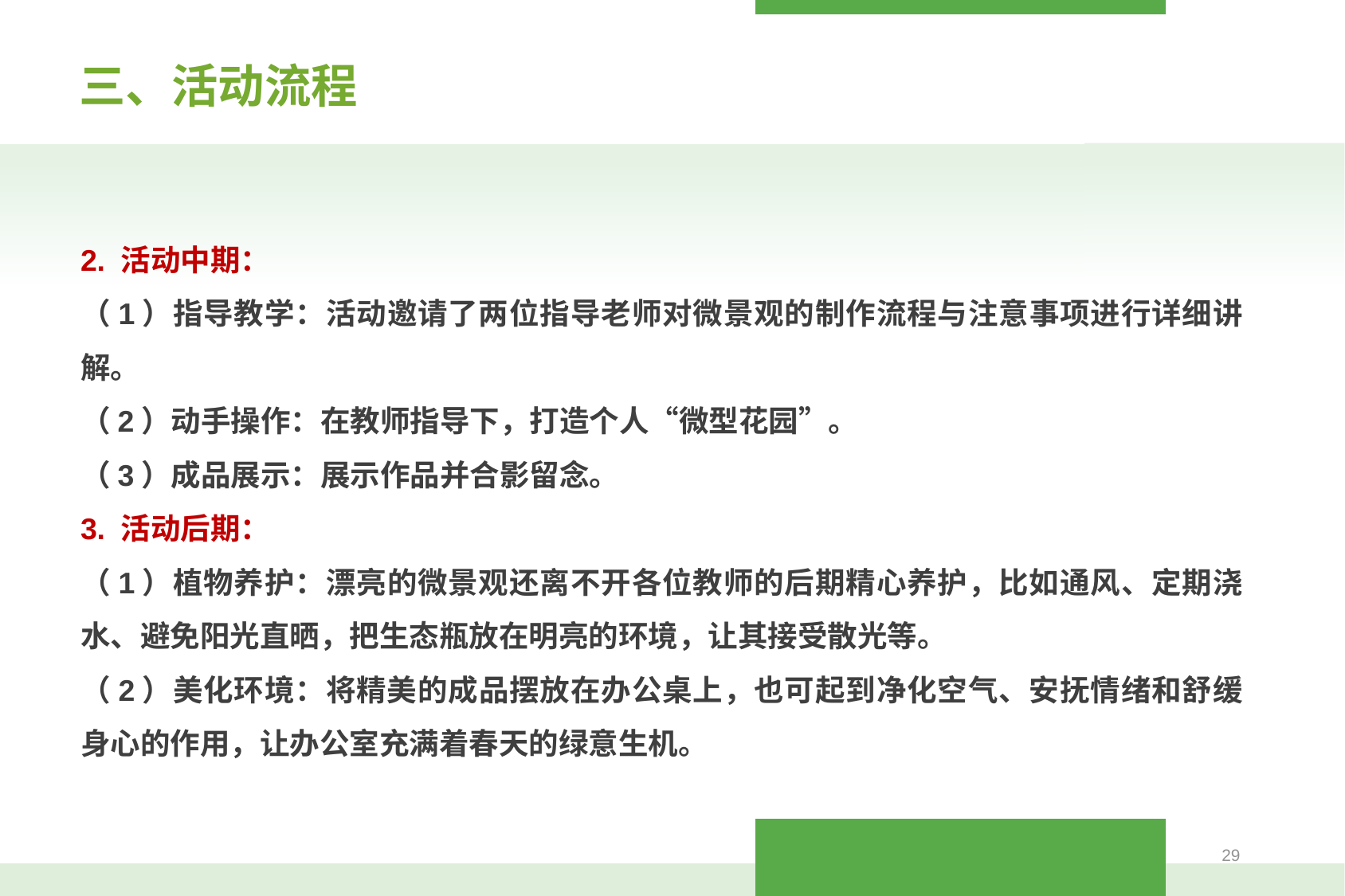

三、活动流程
2. 活动中期：
（1）指导教学：活动邀请了两位指导老师对微景观的制作流程与注意事项进行详细讲解。
（2）动手操作：在教师指导下，打造个人“微型花园”。
（3）成品展示：展示作品并合影留念。
3. 活动后期：
（1）植物养护：漂亮的微景观还离不开各位教师的后期精心养护，比如通风、定期浇水、避免阳光直晒，把生态瓶放在明亮的环境，让其接受散光等。
（2）美化环境：将精美的成品摆放在办公桌上，也可起到净化空气、安抚情绪和舒缓身心的作用，让办公室充满着春天的绿意生机。

29